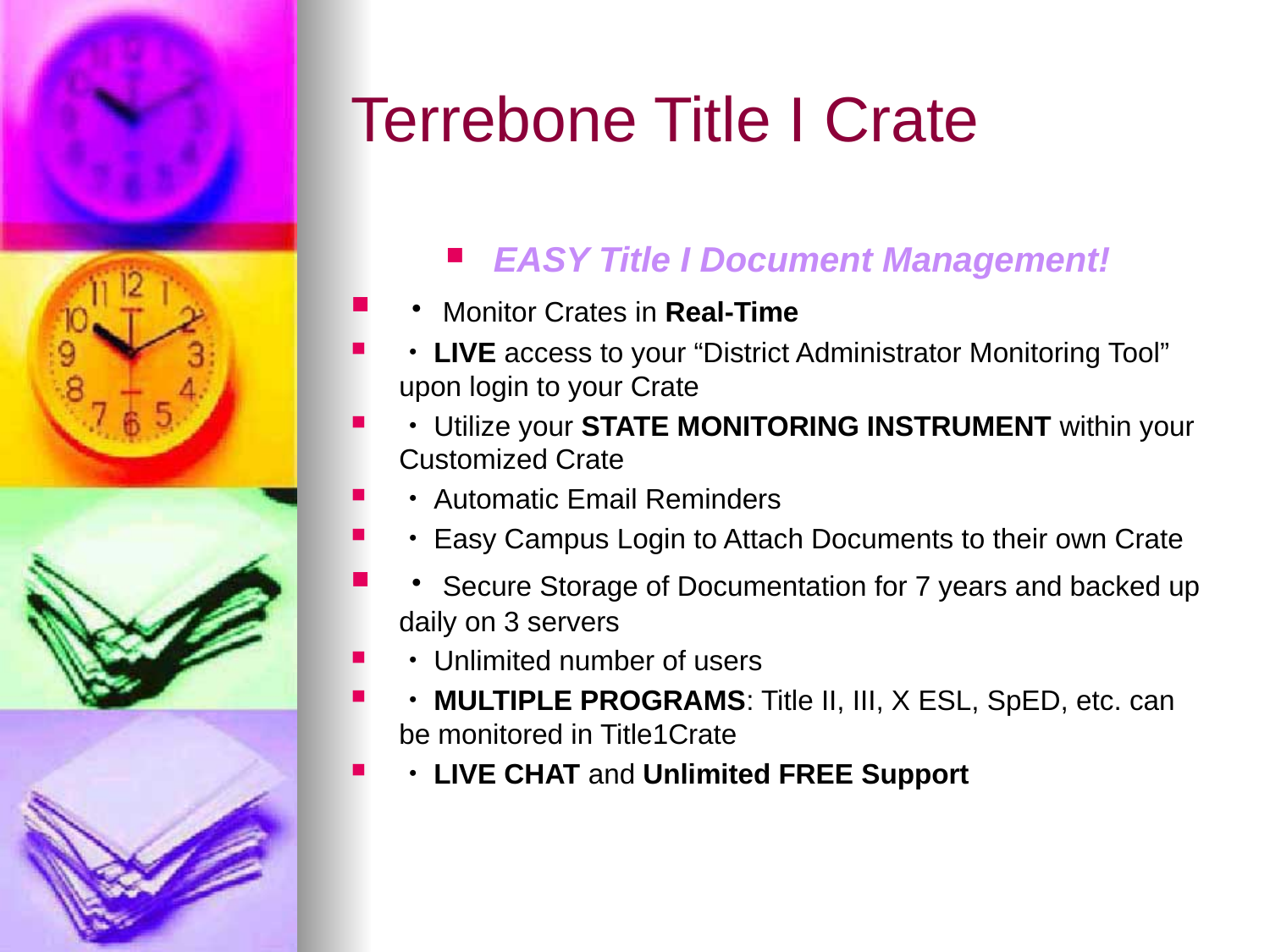

# Terrebone Title I Crate

EASY Title I Document Management!
・Monitor Crates in Real-Time
・LIVE access to your “District Administrator Monitoring Tool” upon login to your Crate
・Utilize your STATE MONITORING INSTRUMENT within your Customized Crate
・Automatic Email Reminders
・Easy Campus Login to Attach Documents to their own Crate
・Secure Storage of Documentation for 7 years and backed up daily on 3 servers
・Unlimited number of users
・MULTIPLE PROGRAMS: Title II, III, X ESL, SpED, etc. can be monitored in Title1Crate
・LIVE CHAT and Unlimited FREE Support